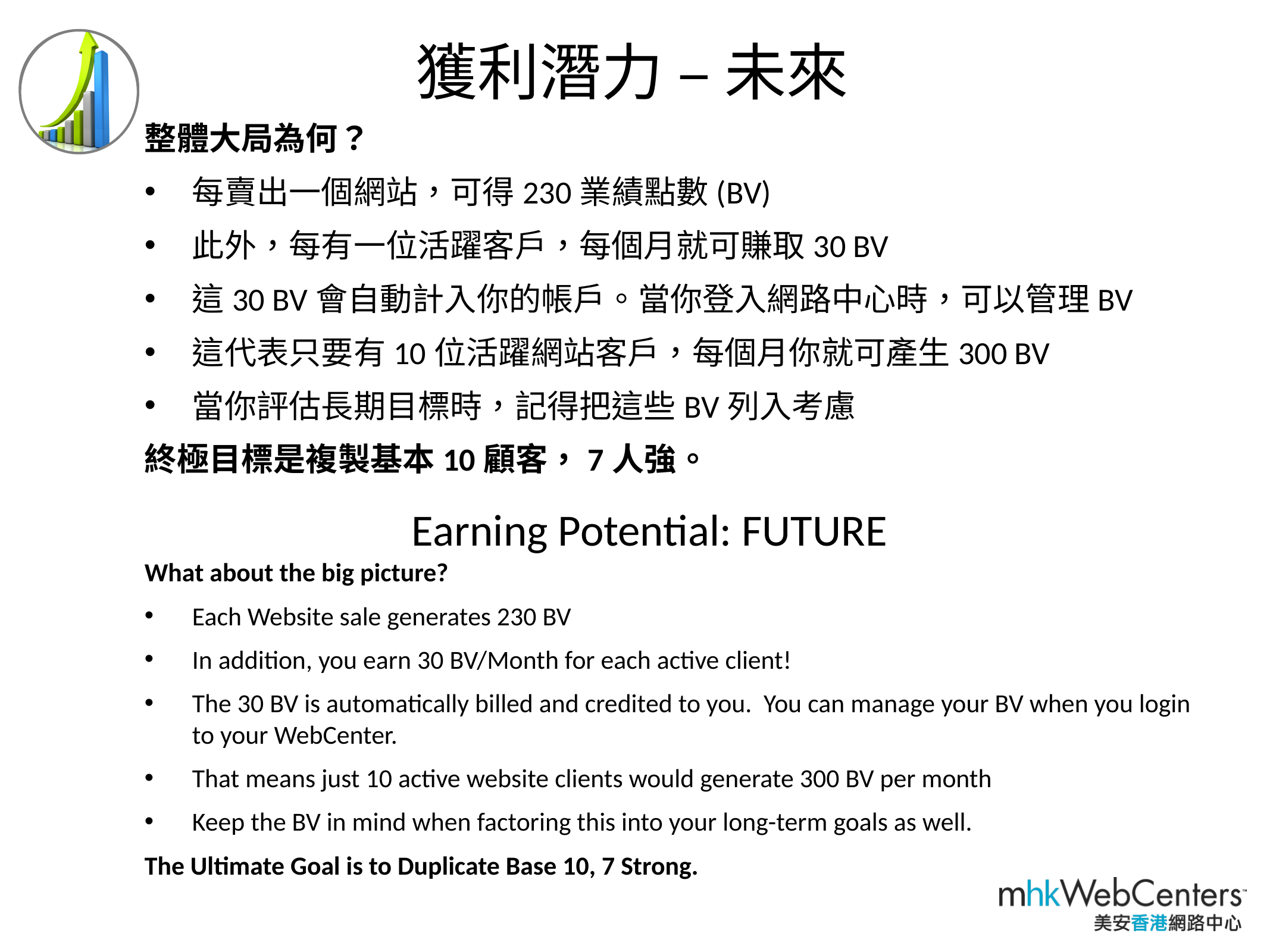

# 獲利潛力 – 未來

整體大局為何？
每賣出一個網站，可得230業績點數(BV)
此外，每有一位活躍客戶，每個月就可賺取30 BV
這30 BV會自動計入你的帳戶。當你登入網路中心時，可以管理BV
這代表只要有10位活躍網站客戶，每個月你就可產生300 BV
當你評估長期目標時，記得把這些BV列入考慮
終極目標是複製基本10顧客，7人強。
Earning Potential: FUTURE
What about the big picture?
Each Website sale generates 230 BV
In addition, you earn 30 BV/Month for each active client!
The 30 BV is automatically billed and credited to you.  You can manage your BV when you login to your WebCenter.
That means just 10 active website clients would generate 300 BV per month
Keep the BV in mind when factoring this into your long-term goals as well.
The Ultimate Goal is to Duplicate Base 10, 7 Strong.